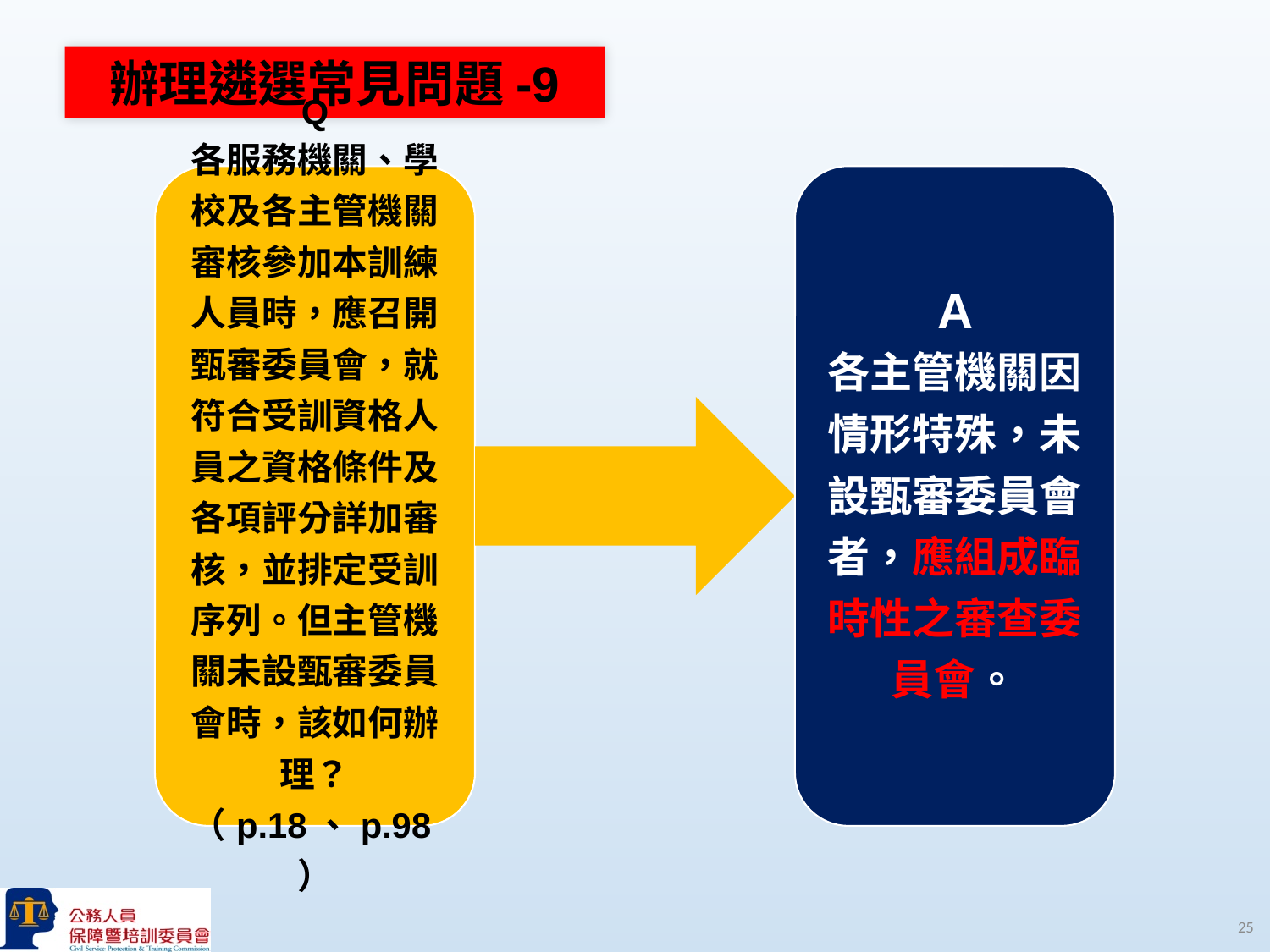

辦理遴選常見問題-9
Q
各服務機關、學校及各主管機關審核參加本訓練人員時，應召開甄審委員會，就符合受訓資格人員之資格條件及各項評分詳加審核，並排定受訓序列。但主管機關未設甄審委員會時，該如何辦理？
（p.18、p.98）
A
各主管機關因情形特殊，未設甄審委員會者，應組成臨時性之審查委員會。
25